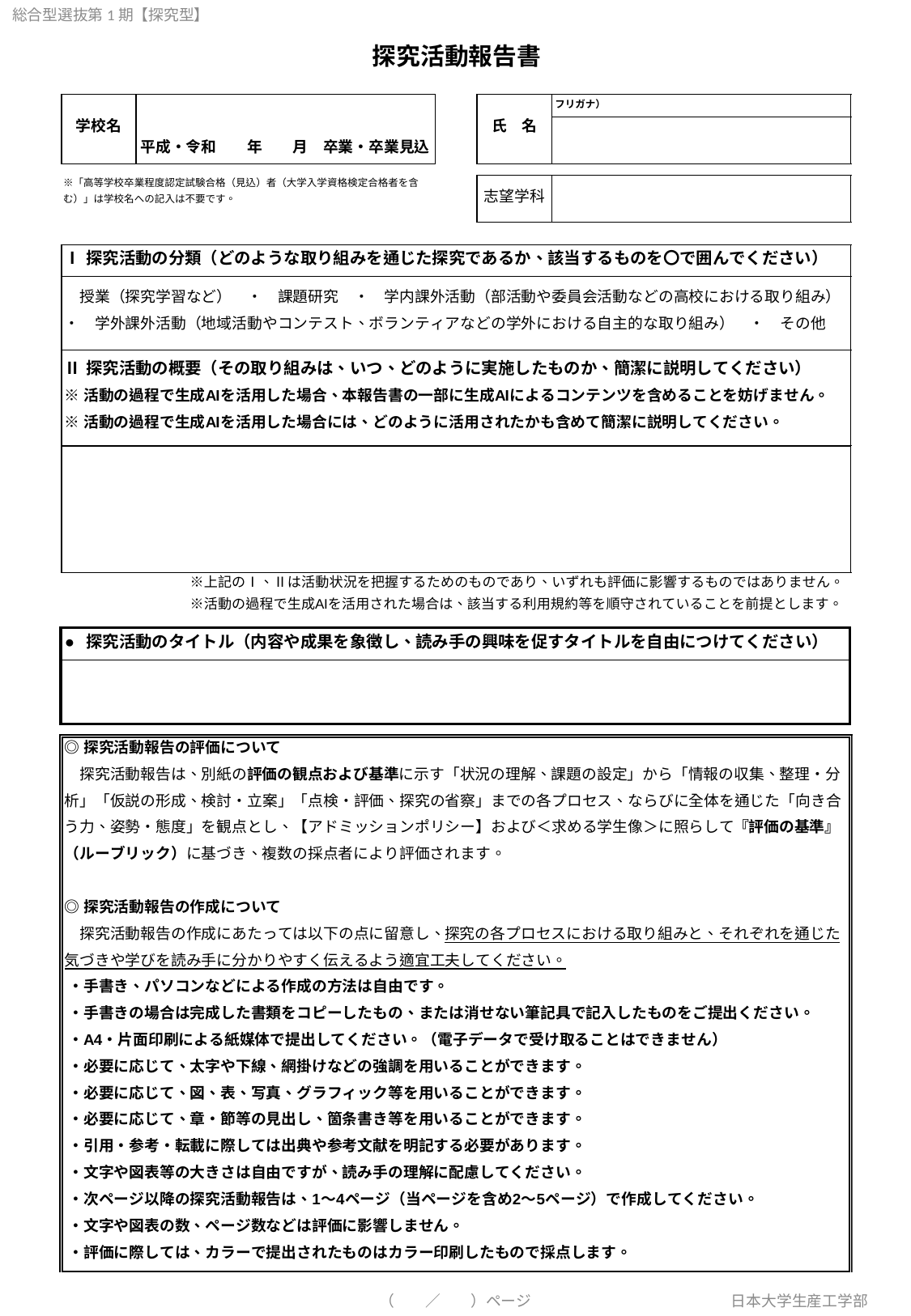

|  |
| --- |
|  |
| --- |
|  |
| --- |
|  |
| --- |
|  |
| --- |
|  |
| --- |
|  |
| --- |
|  |
| --- |
（　　／　　）ページ
日本大学生産工学部